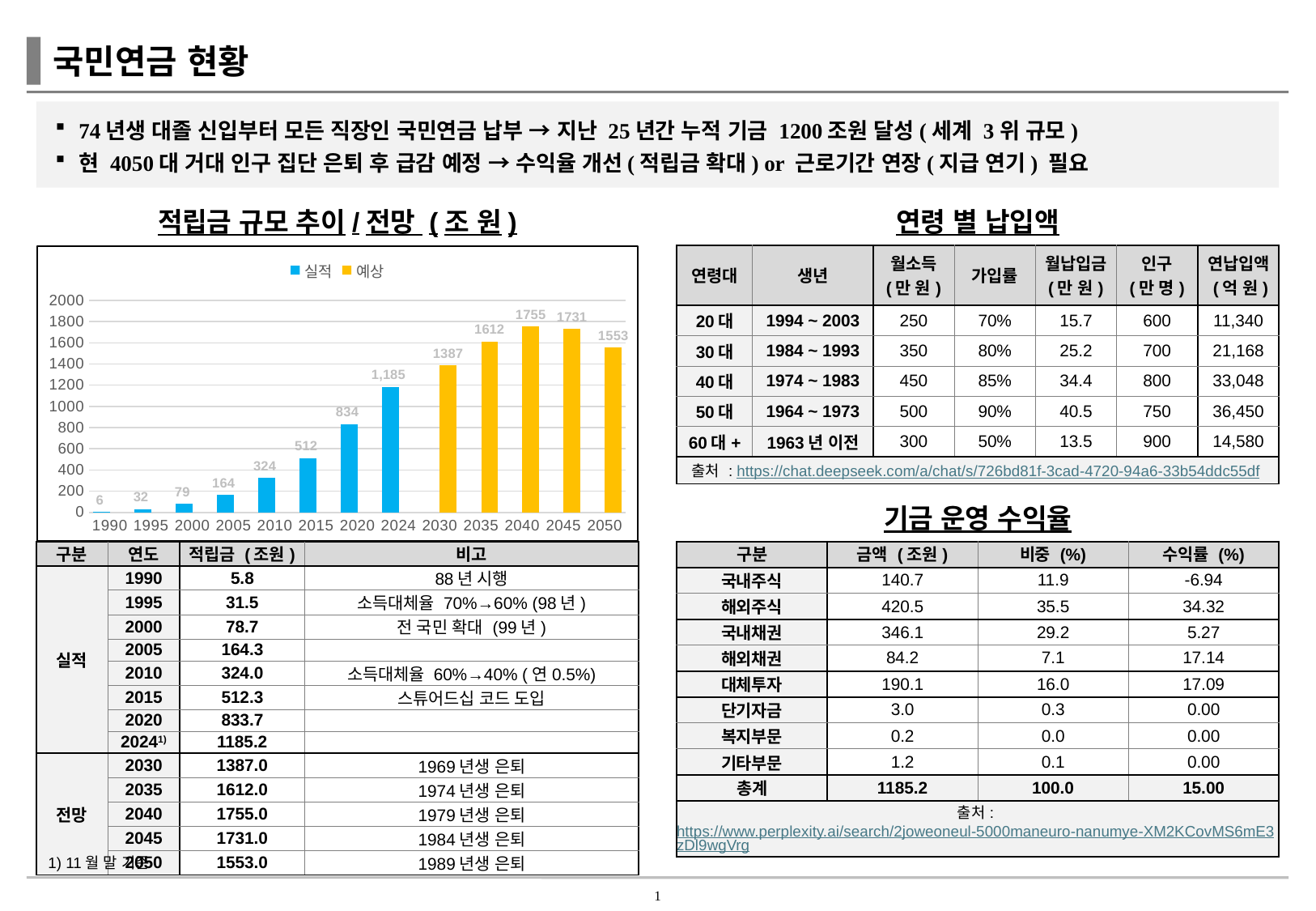

# 국민연금 현황
74년생 대졸 신입부터 모든 직장인 국민연금 납부 → 지난 25년간 누적 기금 1200조원 달성(세계 3위 규모)
현 4050대 거대 인구 집단 은퇴 후 급감 예정 → 수익율 개선(적립금 확대) or 근로기간 연장(지급 연기) 필요
적립금 규모 추이/전망 (조 원)
연령 별 납입액

### Chart

| Category | 실적 | 예상 |
|---|---|---|
| 1990 | 5.8 | None |
| 1995 | 31.5 | None |
| 2000 | 78.7 | None |
| 2005 | 164.3 | None |
| 2010 | 324.0 | None |
| 2015 | 512.3 | None |
| 2020 | 833.7 | None |
| 2024 | 1185.2 | None |
| 2030 | None | 1387.0 |
| 2035 | None | 1612.0 |
| 2040 | None | 1755.0 |
| 2045 | None | 1731.0 |
| 2050 | None | 1553.0 |
| 연령대 | 생년 | 월소득 (만 원) | 가입률 | 월납입금 (만 원) | 인구 (만 명) | 연납입액 (억 원) |
| --- | --- | --- | --- | --- | --- | --- |
| 20대 | 1994 ~ 2003 | 250 | 70% | 15.7 | 600 | 11,340 |
| 30대 | 1984 ~ 1993 | 350 | 80% | 25.2 | 700 | 21,168 |
| 40대 | 1974 ~ 1983 | 450 | 85% | 34.4 | 800 | 33,048 |
| 50대 | 1964 ~ 1973 | 500 | 90% | 40.5 | 750 | 36,450 |
| 60대+ | 1963년 이전 | 300 | 50% | 13.5 | 900 | 14,580 |
| 출처 : https://chat.deepseek.com/a/chat/s/726bd81f-3cad-4720-94a6-33b54ddc55df |  |  |  |  |  |  |
기금 운영 수익율
| 구분 | 연도 | 적립금 (조원) | 비고 |
| --- | --- | --- | --- |
| 실적 | 1990 | 5.8 | 88년 시행 |
|  | 1995 | 31.5 | 소득대체율 70%→60% (98년) |
|  | 2000 | 78.7 | 전 국민 확대 (99년) |
|  | 2005 | 164.3 |  |
|  | 2010 | 324.0 | 소득대체율 60%→40% (연0.5%) |
|  | 2015 | 512.3 | 스튜어드십 코드 도입 |
|  | 2020 | 833.7 |  |
|  | 20241) | 1185.2 |  |
| 전망 | 2030 | 1387.0 | 1969년생 은퇴 |
|  | 2035 | 1612.0 | 1974년생 은퇴 |
|  | 2040 | 1755.0 | 1979년생 은퇴 |
|  | 2045 | 1731.0 | 1984년생 은퇴 |
|  | 2050 | 1553.0 | 1989년생 은퇴 |
| 구분 | 금액 (조원) | 비중 (%) | 수익률 (%) |
| --- | --- | --- | --- |
| 국내주식 | 140.7 | 11.9 | -6.94 |
| 해외주식 | 420.5 | 35.5 | 34.32 |
| 국내채권 | 346.1 | 29.2 | 5.27 |
| 해외채권 | 84.2 | 7.1 | 17.14 |
| 대체투자 | 190.1 | 16.0 | 17.09 |
| 단기자금 | 3.0 | 0.3 | 0.00 |
| 복지부문 | 0.2 | 0.0 | 0.00 |
| 기타부문 | 1.2 | 0.1 | 0.00 |
| 총계 | 1185.2 | 100.0 | 15.00 |
| 출처: https://www.perplexity.ai/search/2joweoneul-5000maneuro-nanumye-XM2KCovMS6mE3zDl9wgVrg |  |  |  |
1) 11월 말 기준